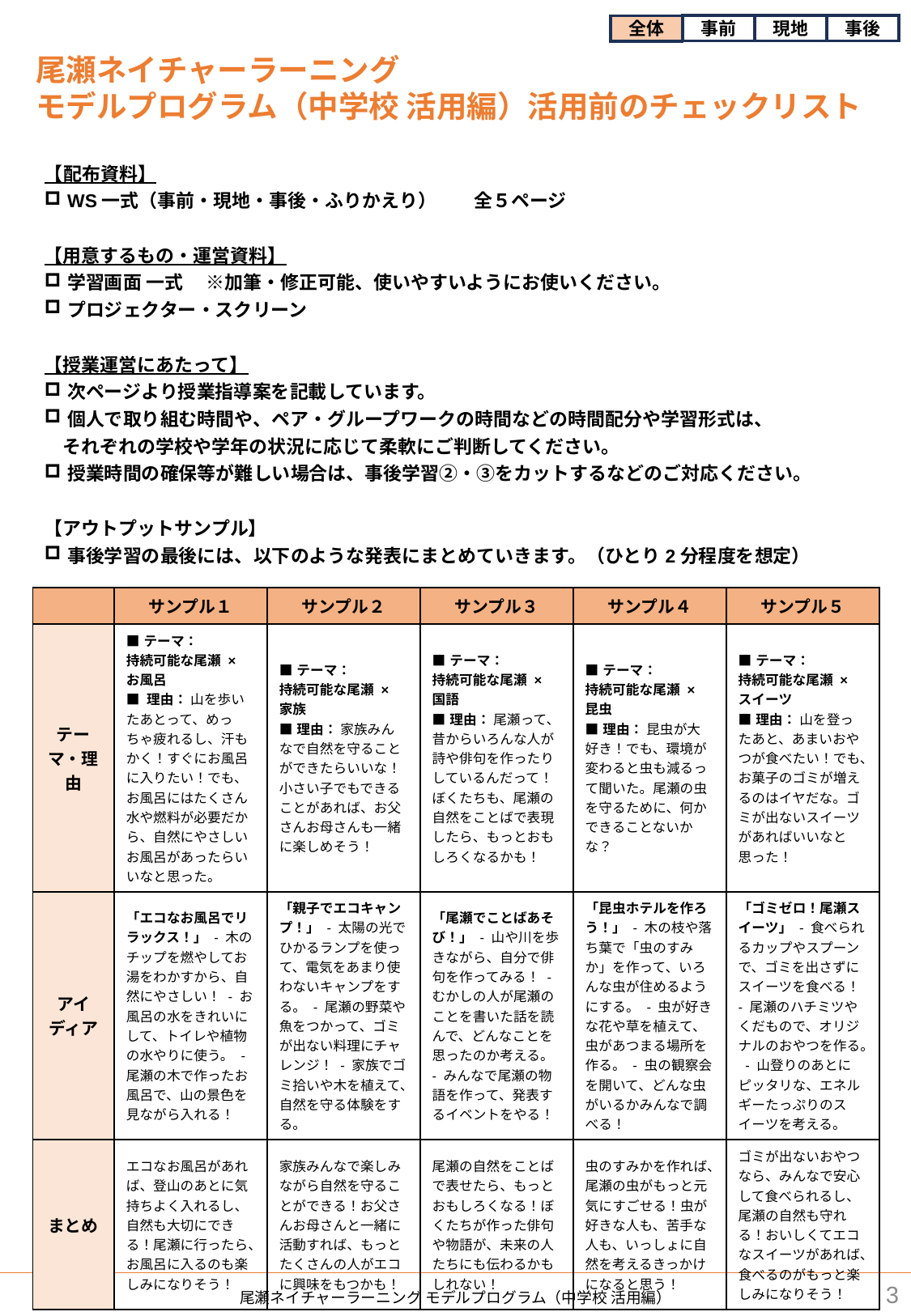

事前
現地
事後
全体
尾瀬ネイチャーラーニング　
モデルプログラム（中学校 活用編）活用前のチェックリスト
【配布資料】
WS一式（事前・現地・事後・ふりかえり）　　全５ページ

【用意するもの・運営資料】
学習画面 一式　 ※加筆・修正可能、使いやすいようにお使いください。
プロジェクター・スクリーン

【授業運営にあたって】
次ページより授業指導案を記載しています。
個人で取り組む時間や、ペア・グループワークの時間などの時間配分や学習形式は、
　それぞれの学校や学年の状況に応じて柔軟にご判断してください。
授業時間の確保等が難しい場合は、事後学習②・③をカットするなどのご対応ください。

【アウトプットサンプル】
事後学習の最後には、以下のような発表にまとめていきます。（ひとり2分程度を想定）
|  | サンプル１ | サンプル２ | サンプル３ | サンプル４ | サンプル５ |
| --- | --- | --- | --- | --- | --- |
| テーマ・理由 | ■テーマ： 持続可能な尾瀬 × お風呂 ■ 理由： 山を歩いたあとって、めっちゃ疲れるし、汗もかく！すぐにお風呂に入りたい！でも、お風呂にはたくさん水や燃料が必要だから、自然にやさしいお風呂があったらいいなと思った。 | ■テーマ： 持続可能な尾瀬 × 家族 ■理由： 家族みんなで自然を守ることができたらいいな！小さい子でもできることがあれば、お父さんお母さんも一緒に楽しめそう！ | ■テーマ： 持続可能な尾瀬 × 国語 ■理由： 尾瀬って、昔からいろんな人が詩や俳句を作ったりしているんだって！ぼくたちも、尾瀬の自然をことばで表現したら、もっとおもしろくなるかも！ | ■テーマ： 持続可能な尾瀬 × 昆虫 ■理由： 昆虫が大好き！でも、環境が変わると虫も減るって聞いた。尾瀬の虫を守るために、何かできることないかな？ | ■テーマ： 持続可能な尾瀬 × スイーツ ■理由： 山を登ったあと、あまいおやつが食べたい！でも、お菓子のゴミが増えるのはイヤだな。ゴミが出ないスイーツがあればいいなと思った！ |
| アイディア | 「エコなお風呂でリラックス！」 - 木のチップを燃やしてお湯をわかすから、自然にやさしい！ - お風呂の水をきれいにして、トイレや植物の水やりに使う。 - 尾瀬の木で作ったお風呂で、山の景色を見ながら入れる！ | 「親子でエコキャンプ！」 - 太陽の光でひかるランプを使って、電気をあまり使わないキャンプをする。 - 尾瀬の野菜や魚をつかって、ゴミが出ない料理にチャレンジ！ - 家族でゴミ拾いや木を植えて、自然を守る体験をする。 | 「尾瀬でことばあそび！」 - 山や川を歩きながら、自分で俳句を作ってみる！ - むかしの人が尾瀬のことを書いた話を読んで、どんなことを思ったのか考える。 - みんなで尾瀬の物語を作って、発表するイベントをやる！ | 「昆虫ホテルを作ろう！」 - 木の枝や落ち葉で「虫のすみか」を作って、いろんな虫が住めるようにする。 - 虫が好きな花や草を植えて、虫があつまる場所を作る。 - 虫の観察会を開いて、どんな虫がいるかみんなで調べる！ | 「ゴミゼロ！尾瀬スイーツ」 - 食べられるカップやスプーンで、ゴミを出さずにスイーツを食べる！ - 尾瀬のハチミツやくだもので、オリジナルのおやつを作る。 - 山登りのあとにピッタリな、エネルギーたっぷりのスイーツを考える。 |
| まとめ | エコなお風呂があれば、登山のあとに気持ちよく入れるし、自然も大切にできる！尾瀬に行ったら、お風呂に入るのも楽しみになりそう！ | 家族みんなで楽しみながら自然を守ることができる！お父さんお母さんと一緒に活動すれば、もっとたくさんの人がエコに興味をもつかも！ | 尾瀬の自然をことばで表せたら、もっとおもしろくなる！ぼくたちが作った俳句や物語が、未来の人たちにも伝わるかもしれない！ | 虫のすみかを作れば、尾瀬の虫がもっと元気にすごせる！虫が好きな人も、苦手な人も、いっしょに自然を考えるきっかけになると思う！ | ゴミが出ないおやつなら、みんなで安心して食べられるし、尾瀬の自然も守れる！おいしくてエコなスイーツがあれば、食べるのがもっと楽しみになりそう！ |
3
尾瀬ネイチャーラーニング モデルプログラム（中学校 活用編）